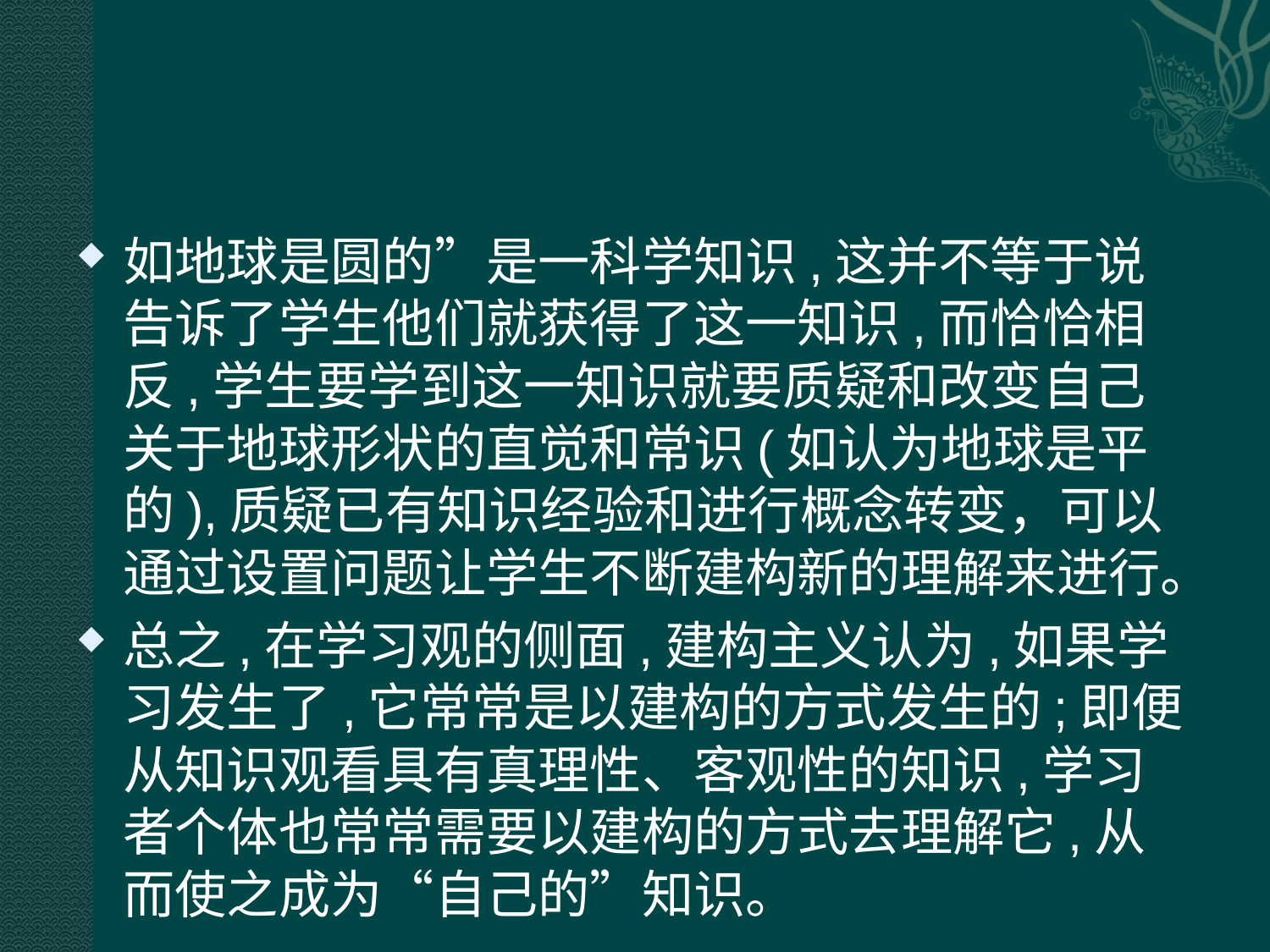

#
如地球是圆的”是一科学知识,这并不等于说告诉了学生他们就获得了这一知识,而恰恰相反,学生要学到这一知识就要质疑和改变自己关于地球形状的直觉和常识(如认为地球是平的),质疑已有知识经验和进行概念转变，可以通过设置问题让学生不断建构新的理解来进行。
总之,在学习观的侧面,建构主义认为,如果学习发生了,它常常是以建构的方式发生的;即便从知识观看具有真理性、客观性的知识,学习者个体也常常需要以建构的方式去理解它,从而使之成为“自己的”知识。